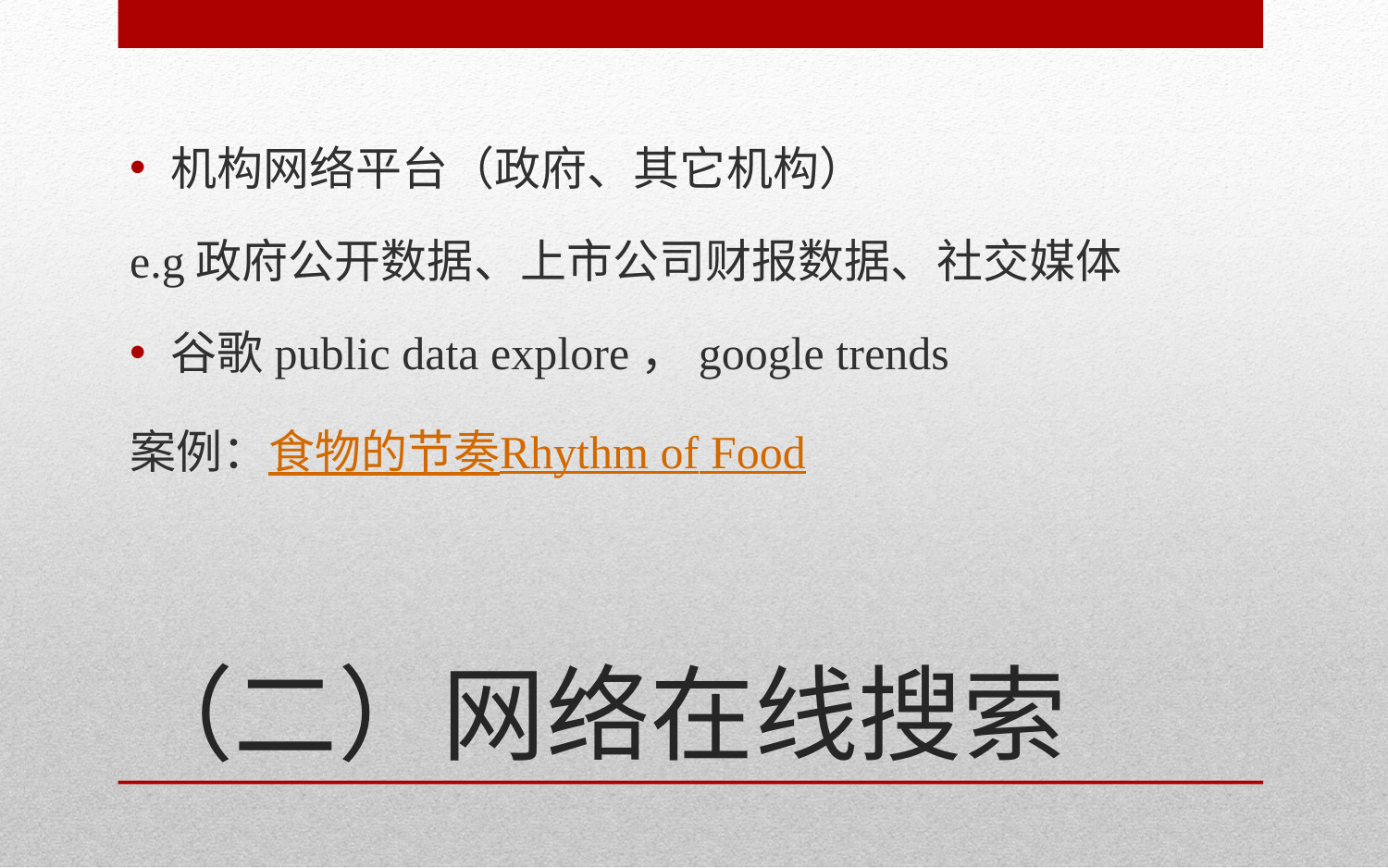

机构网络平台（政府、其它机构）
e.g政府公开数据、上市公司财报数据、社交媒体
谷歌public data explore，google trends
案例：食物的节奏Rhythm of Food

# （二）网络在线搜索